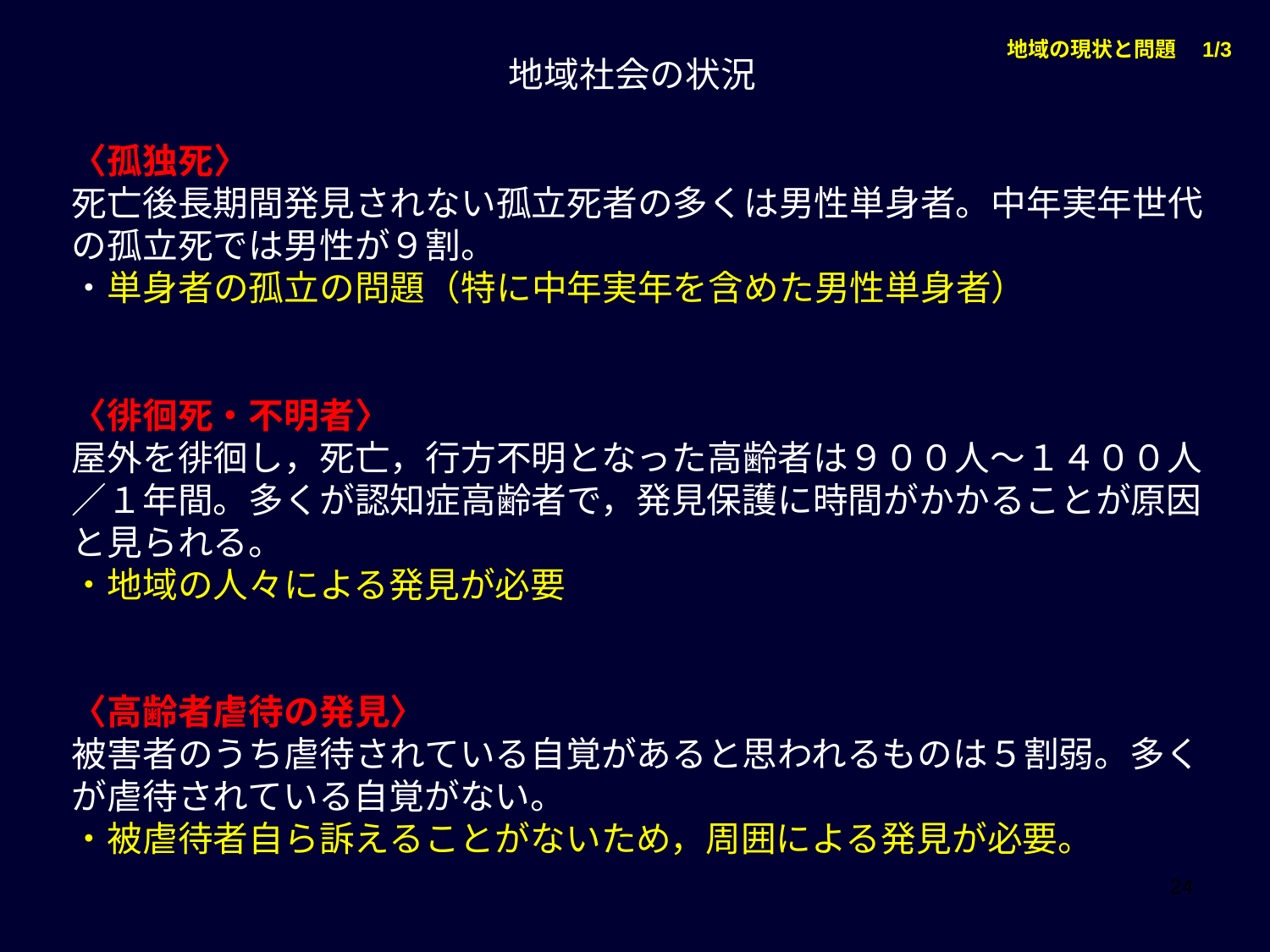

地域の現状と問題　1/3
地域社会の状況
〈孤独死〉
死亡後長期間発見されない孤立死者の多くは男性単身者。中年実年世代の孤立死では男性が９割。
・単身者の孤立の問題（特に中年実年を含めた男性単身者）

〈徘徊死・不明者〉
屋外を徘徊し，死亡，行方不明となった高齢者は９００人～１４００人／１年間。多くが認知症高齢者で，発見保護に時間がかかることが原因と見られる。
・地域の人々による発見が必要

〈高齢者虐待の発見〉
被害者のうち虐待されている自覚があると思われるものは５割弱。多くが虐待されている自覚がない。
・被虐待者自ら訴えることがないため，周囲による発見が必要。

24